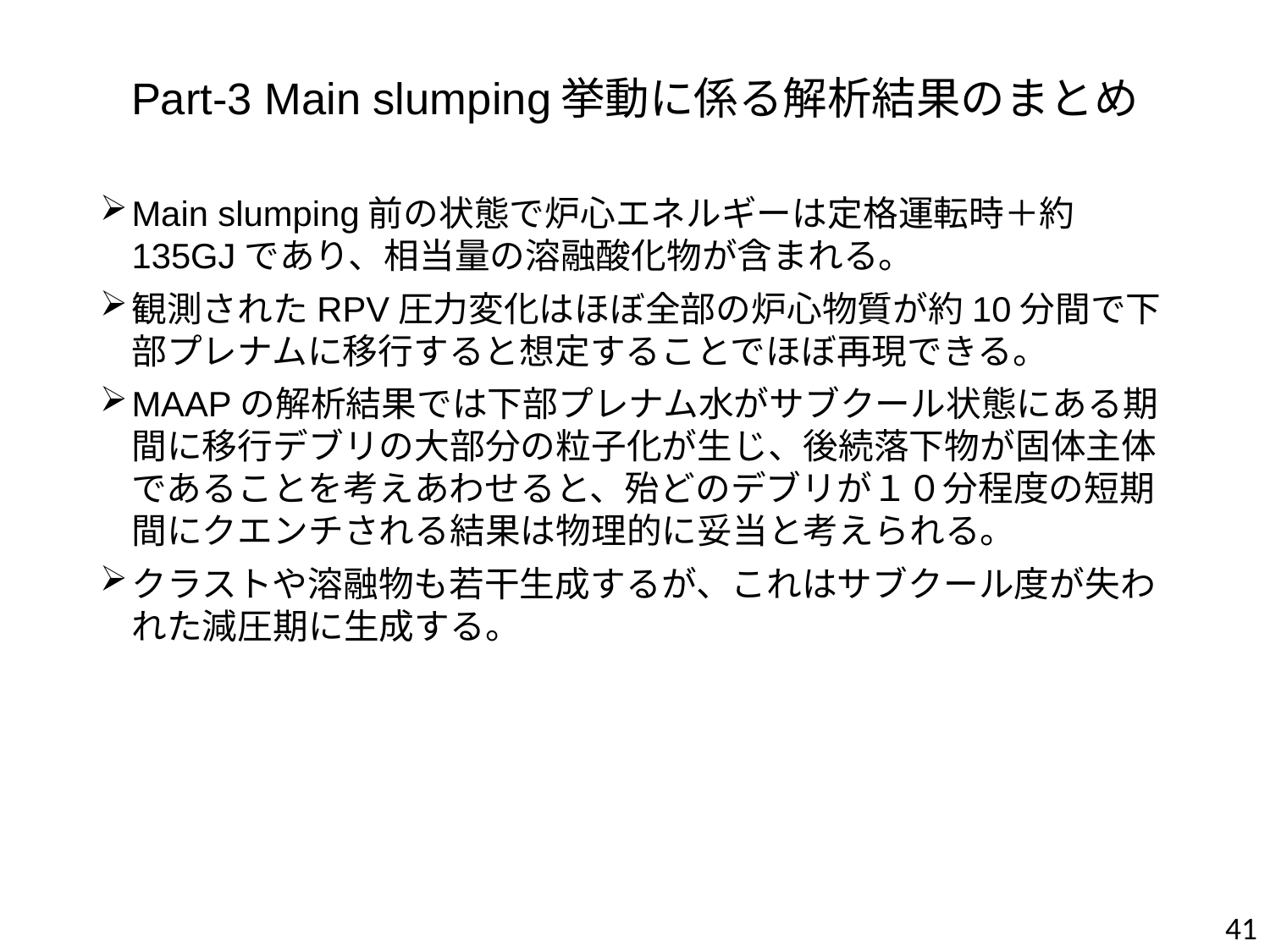

# Part-3 Main slumping挙動に係る解析結果のまとめ
Main slumping前の状態で炉心エネルギーは定格運転時＋約135GJであり、相当量の溶融酸化物が含まれる。
観測されたRPV圧力変化はほぼ全部の炉心物質が約10分間で下部プレナムに移行すると想定することでほぼ再現できる。
MAAPの解析結果では下部プレナム水がサブクール状態にある期間に移行デブリの大部分の粒子化が生じ、後続落下物が固体主体であることを考えあわせると、殆どのデブリが１０分程度の短期間にクエンチされる結果は物理的に妥当と考えられる。
クラストや溶融物も若干生成するが、これはサブクール度が失われた減圧期に生成する。
41